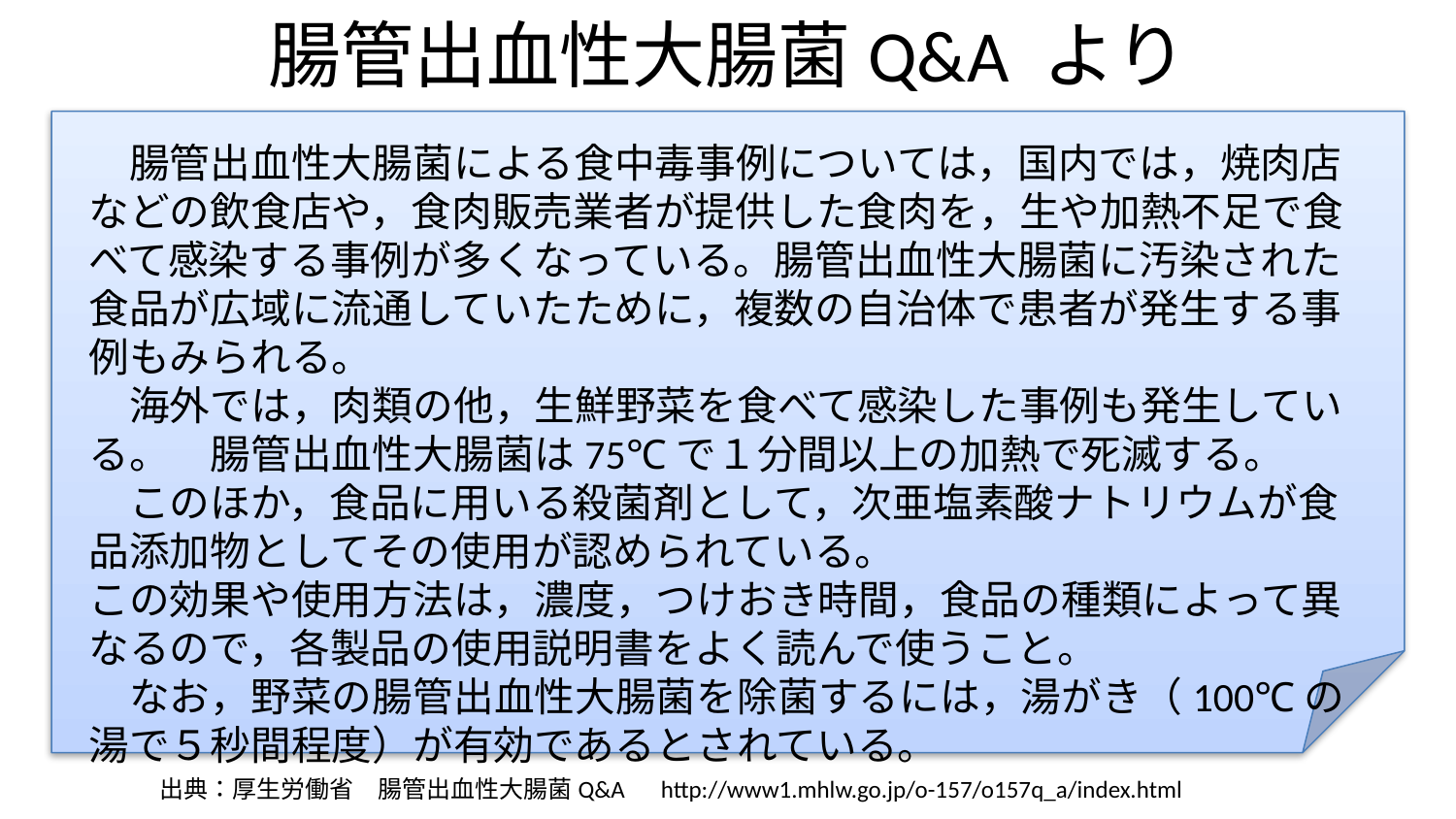

# 腸管出血性大腸菌Q&A より

　腸管出血性大腸菌による食中毒事例については，国内では，焼肉店などの飲食店や，食肉販売業者が提供した食肉を，生や加熱不足で食べて感染する事例が多くなっている。腸管出血性大腸菌に汚染された食品が広域に流通していたために，複数の自治体で患者が発生する事例もみられる。
　海外では，肉類の他，生鮮野菜を食べて感染した事例も発生している。　腸管出血性大腸菌は75℃で１分間以上の加熱で死滅する。
　このほか，食品に用いる殺菌剤として，次亜塩素酸ナトリウムが食品添加物としてその使用が認められている。
この効果や使用方法は，濃度，つけおき時間，食品の種類によって異なるので，各製品の使用説明書をよく読んで使うこと。
　なお，野菜の腸管出血性大腸菌を除菌するには，湯がき（100℃の湯で５秒間程度）が有効であるとされている。
出典：厚生労働省　腸管出血性大腸菌Q&A　http://www1.mhlw.go.jp/o-157/o157q_a/index.html